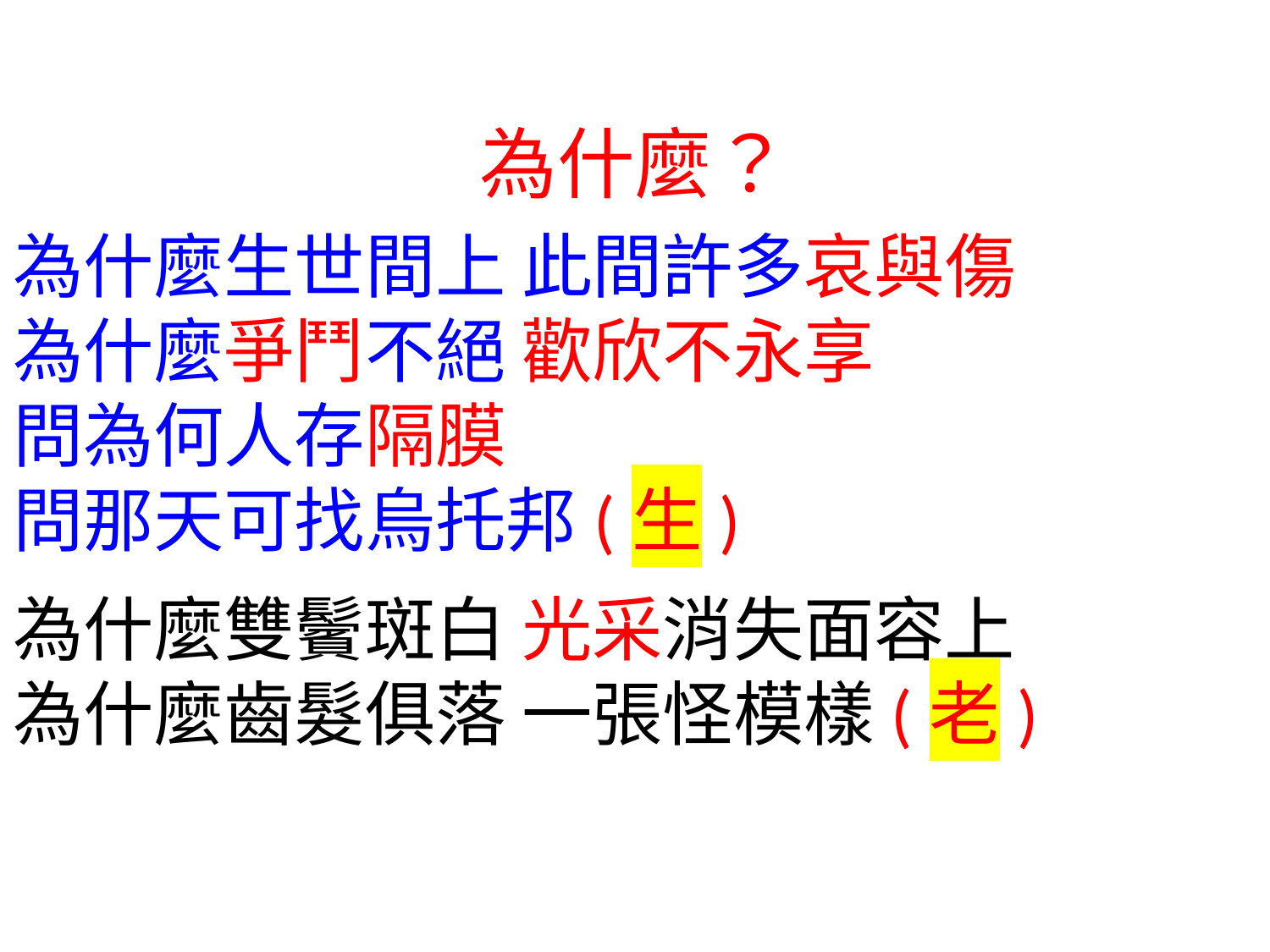

為什麼？
為什麼生世間上 此間許多哀與傷
為什麼爭鬥不絕 歡欣不永享
問為何人存隔膜
問那天可找烏托邦(生)
為什麼雙鬢斑白 光采消失面容上
為什麼齒髮俱落 一張怪模樣(老)